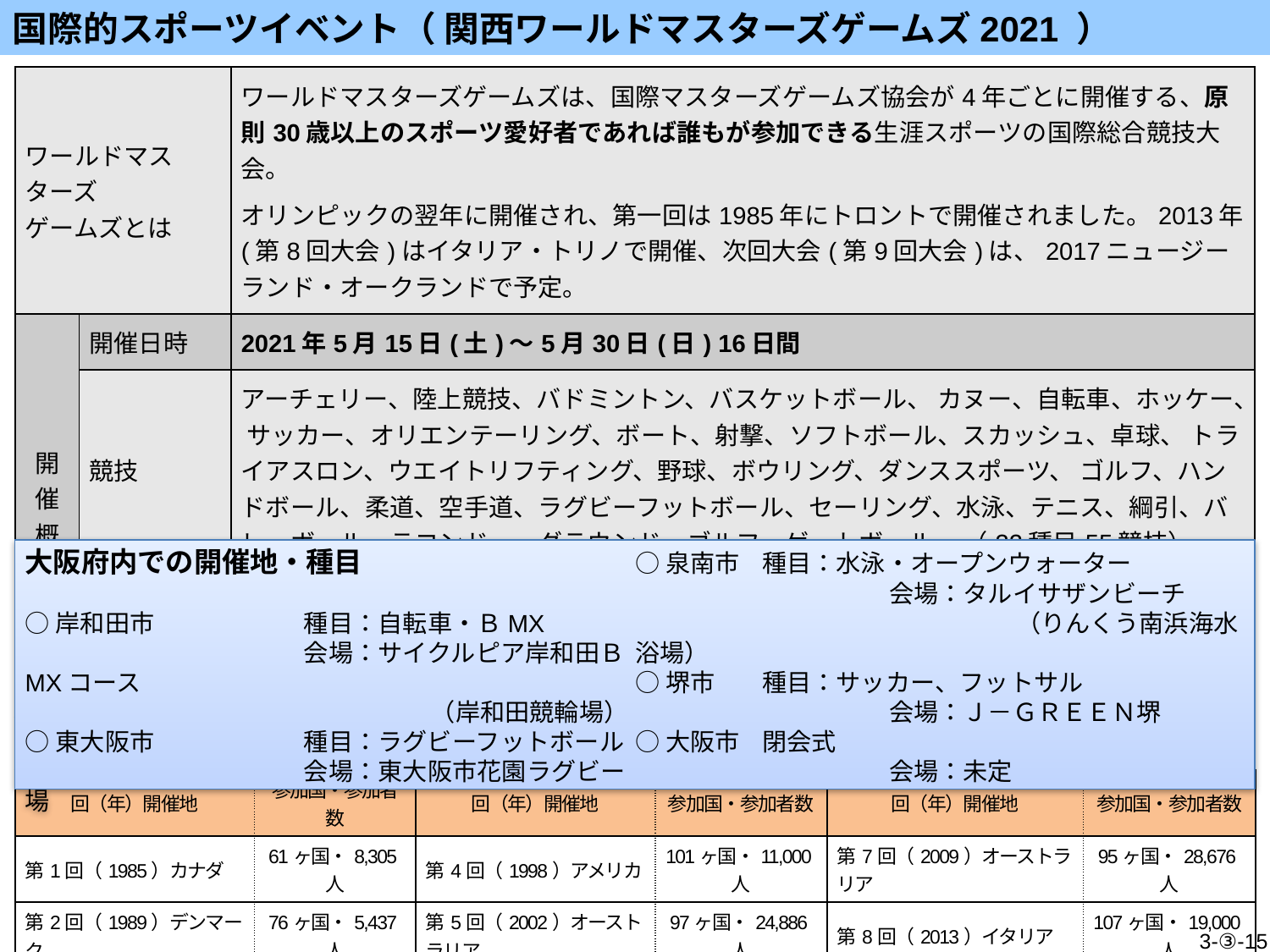

国際的スポーツイベント（ 関西ワールドマスターズゲームズ2021 ）
| ワールドマスターズ ゲームズとは |  | ワールドマスターズゲームズは、国際マスターズゲームズ協会が4年ごとに開催する、原則30歳以上のスポーツ愛好者であれば誰もが参加できる生涯スポーツの国際総合競技大会。 オリンピックの翌年に開催され、第一回は1985年にトロントで開催されました。2013年(第8回大会)はイタリア・トリノで開催、次回大会(第9回大会)は、2017ニュージーランド・オークランドで予定。 |
| --- | --- | --- |
| 開催 概要 | 開催日時 | 2021年5月15日(土)～5月30日(日) 16日間 |
|  | 競技 | アーチェリー、陸上競技、バドミントン、バスケットボール、 カヌー、自転車、ホッケー、 サッカー、オリエンテーリング、ボート、射撃、ソフトボール、スカッシュ、卓球、 トライアスロン、ウエイトリフティング、野球、ボウリング、ダンススポーツ、 ゴルフ、ハンドボール、柔道、空手道、ラグビーフットボール、セーリング、水泳、テニス、綱引、バレーボール、テコンドー、グラウンド・ゴルフ、ゲートボール 　（32種目55競技） |
|  | 目標 参加者数 | 約50,000人　【内訳】国外参加者数：20,000人、国内参加者数：30,000人 【(参考)09年シドニー大会＜約3万人＞、13年トリノ大会＜約2万人＞】 |
|  | 開催競技場 | 関西広域連合域内（2府6県4政令指定都市） |
大阪府内での開催地・種目

○岸和田市	　種目：自転車・ＢMX
		　会場：サイクルピア岸和田ＢMXコース
			　（岸和田競輪場）
○東大阪市	　種目：ラグビーフットボール
		　会場：東大阪市花園ラグビー場
○泉南市	種目：水泳・オープンウォーター
		会場：タルイサザンビーチ
			（りんくう南浜海水浴場）
○堺市	種目：サッカー、フットサル
		会場：Ｊ－ＧＲＥＥＮ堺
○大阪市	閉会式
		会場：未定
| 回（年）開催地 | 参加国・参加者数 | 回（年）開催地 | 参加国・参加者数 | 回（年）開催地 | 参加国・参加者数 |
| --- | --- | --- | --- | --- | --- |
| 第1回（1985）カナダ | 61ヶ国・8,305人 | 第4回（1998）アメリカ | 101ヶ国・11,000人 | 第7回（2009）オーストラリア | 95ヶ国・28,676人 |
| 第2回（1989）デンマーク | 76ヶ国・5,437人 | 第5回（2002）オーストラリア | 97ヶ国・24,886人 | 第8回（2013）イタリア | 107ヶ国・19,000人 |
| 第3回（1994）オーストラリア | 71ヶ国・23,659人 | 第6回（2005）カナダ | 89ヶ国・21,600人 | 第9回（2017）ニュージーランド | 約25,000人(目標) |
3-③-15